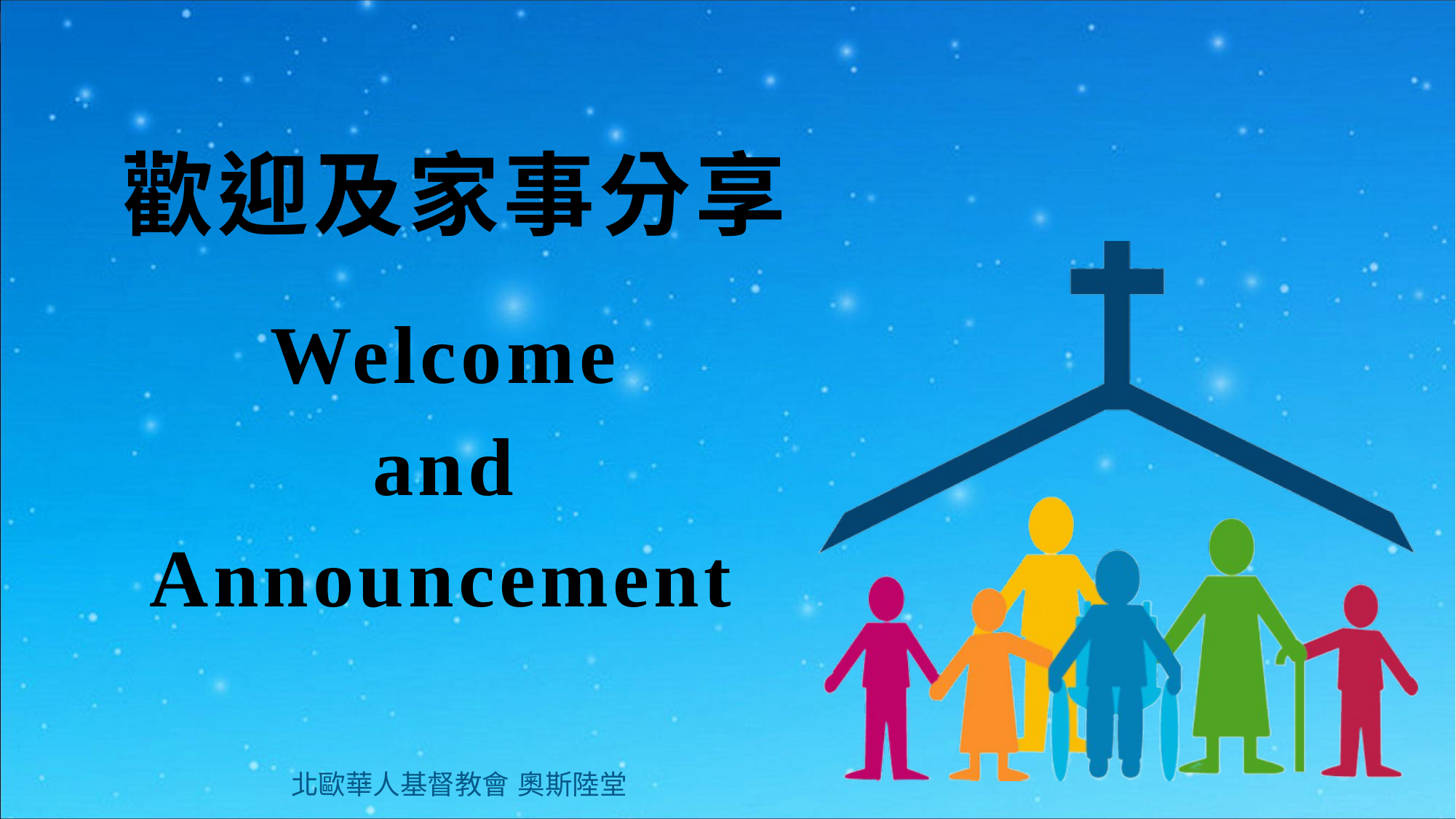

# 歡迎及家事分享
Welcome
and
Announcement
北歐華人基督教會 奧斯陸堂